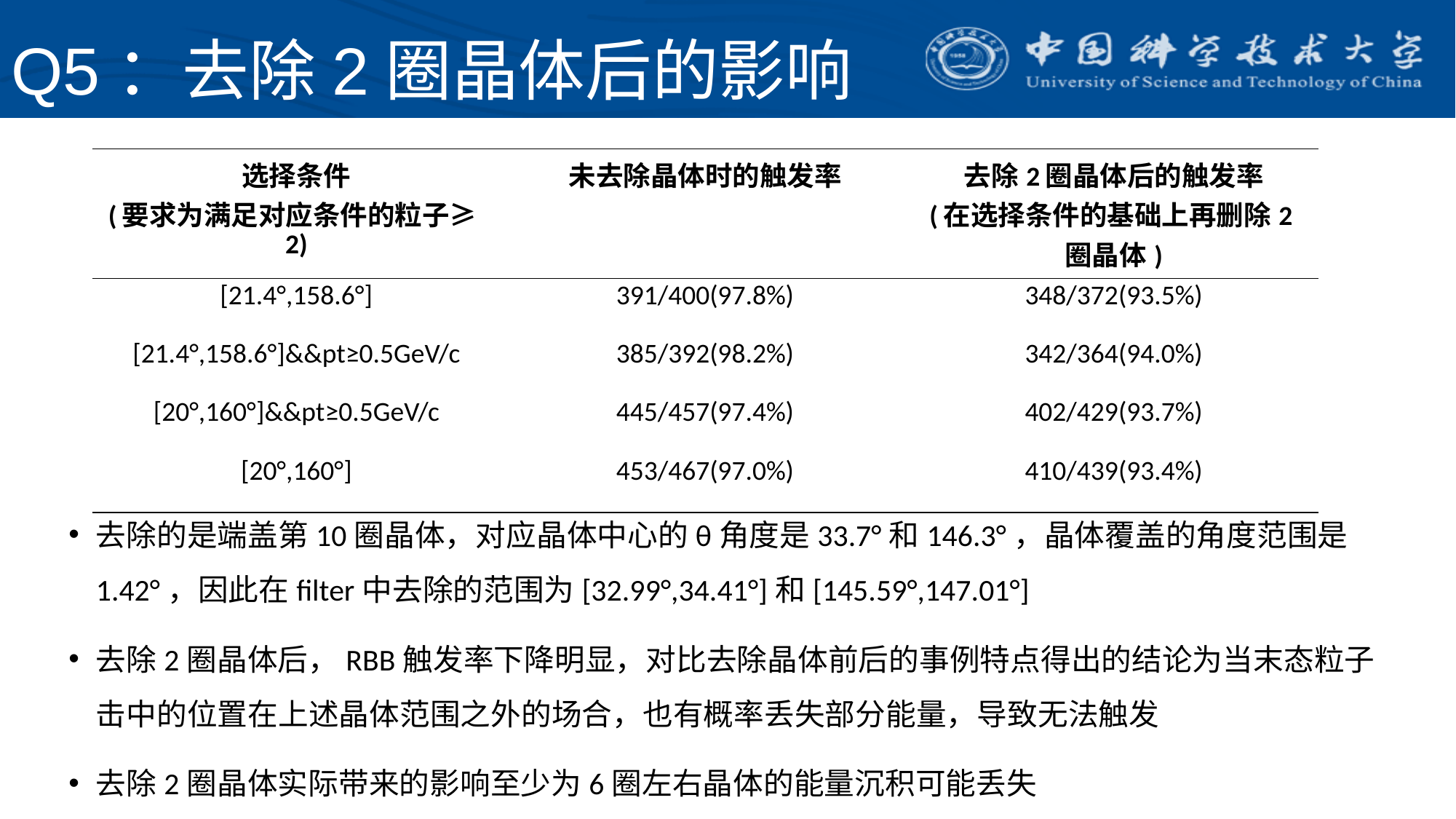

# Q5：去除2圈晶体后的影响
| 选择条件 (要求为满足对应条件的粒子≥2) | 未去除晶体时的触发率 | 去除2圈晶体后的触发率 (在选择条件的基础上再删除2圈晶体) |
| --- | --- | --- |
| [21.4°,158.6°] | 391/400(97.8%) | 348/372(93.5%) |
| [21.4°,158.6°]&&pt≥0.5GeV/c | 385/392(98.2%) | 342/364(94.0%) |
| [20°,160°]&&pt≥0.5GeV/c | 445/457(97.4%) | 402/429(93.7%) |
| [20°,160°] | 453/467(97.0%) | 410/439(93.4%) |
去除的是端盖第10圈晶体，对应晶体中心的θ角度是33.7°和146.3°，晶体覆盖的角度范围是1.42°，因此在filter中去除的范围为[32.99°,34.41°]和[145.59°,147.01°]
去除2圈晶体后，RBB触发率下降明显，对比去除晶体前后的事例特点得出的结论为当末态粒子击中的位置在上述晶体范围之外的场合，也有概率丢失部分能量，导致无法触发
去除2圈晶体实际带来的影响至少为6圈左右晶体的能量沉积可能丢失